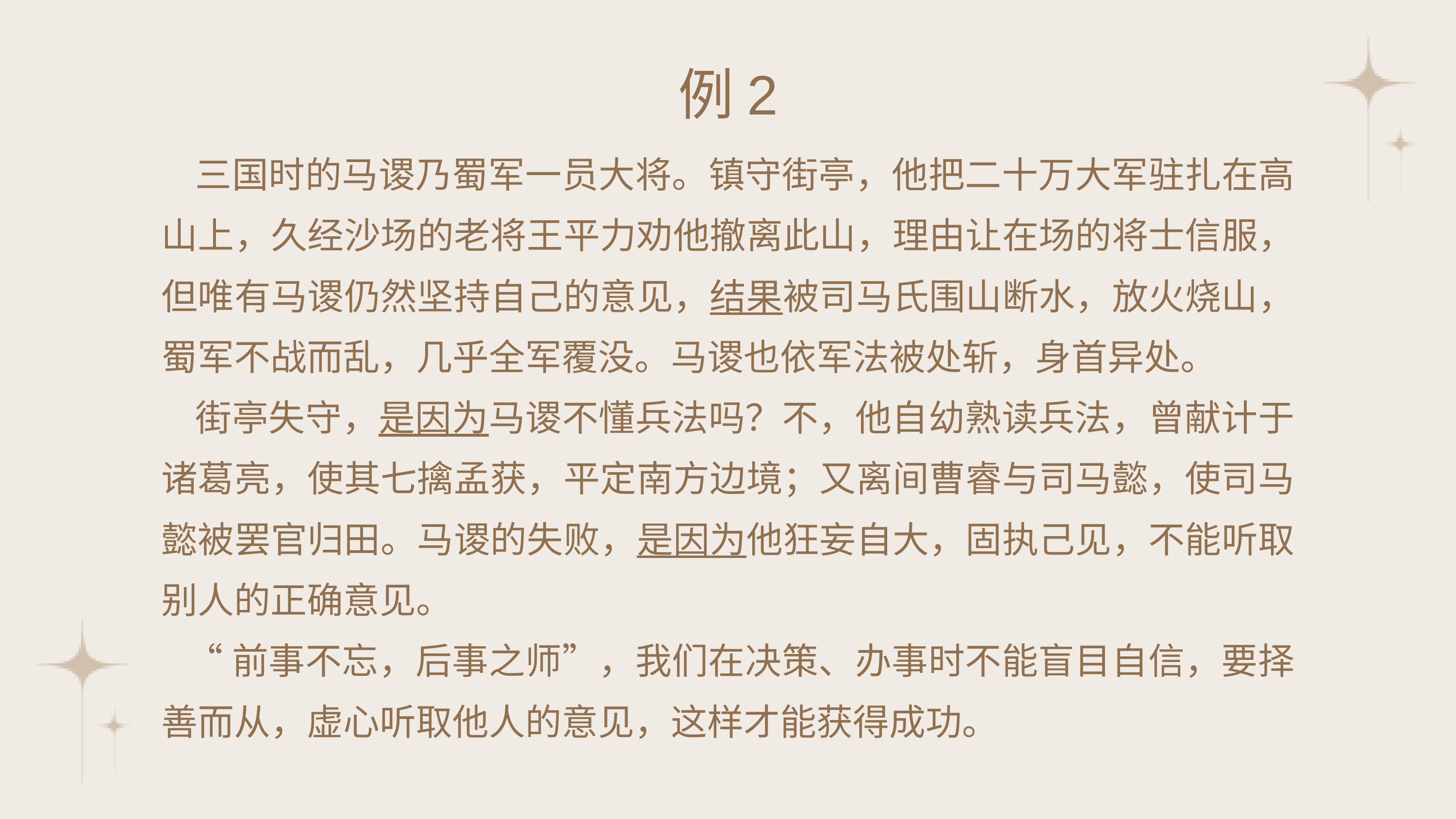

例2
   三国时的马谡乃蜀军一员大将。镇守街亭，他把二十万大军驻扎在高山上，久经沙场的老将王平力劝他撤离此山，理由让在场的将士信服，但唯有马谡仍然坚持自己的意见，结果被司马氏围山断水，放火烧山，蜀军不战而乱，几乎全军覆没。马谡也依军法被处斩，身首异处。
   街亭失守，是因为马谡不懂兵法吗？不，他自幼熟读兵法，曾献计于诸葛亮，使其七擒孟获，平定南方边境；又离间曹睿与司马懿，使司马懿被罢官归田。马谡的失败，是因为他狂妄自大，固执己见，不能听取别人的正确意见。
   “前事不忘，后事之师”，我们在决策、办事时不能盲目自信，要择善而从，虚心听取他人的意见，这样才能获得成功。